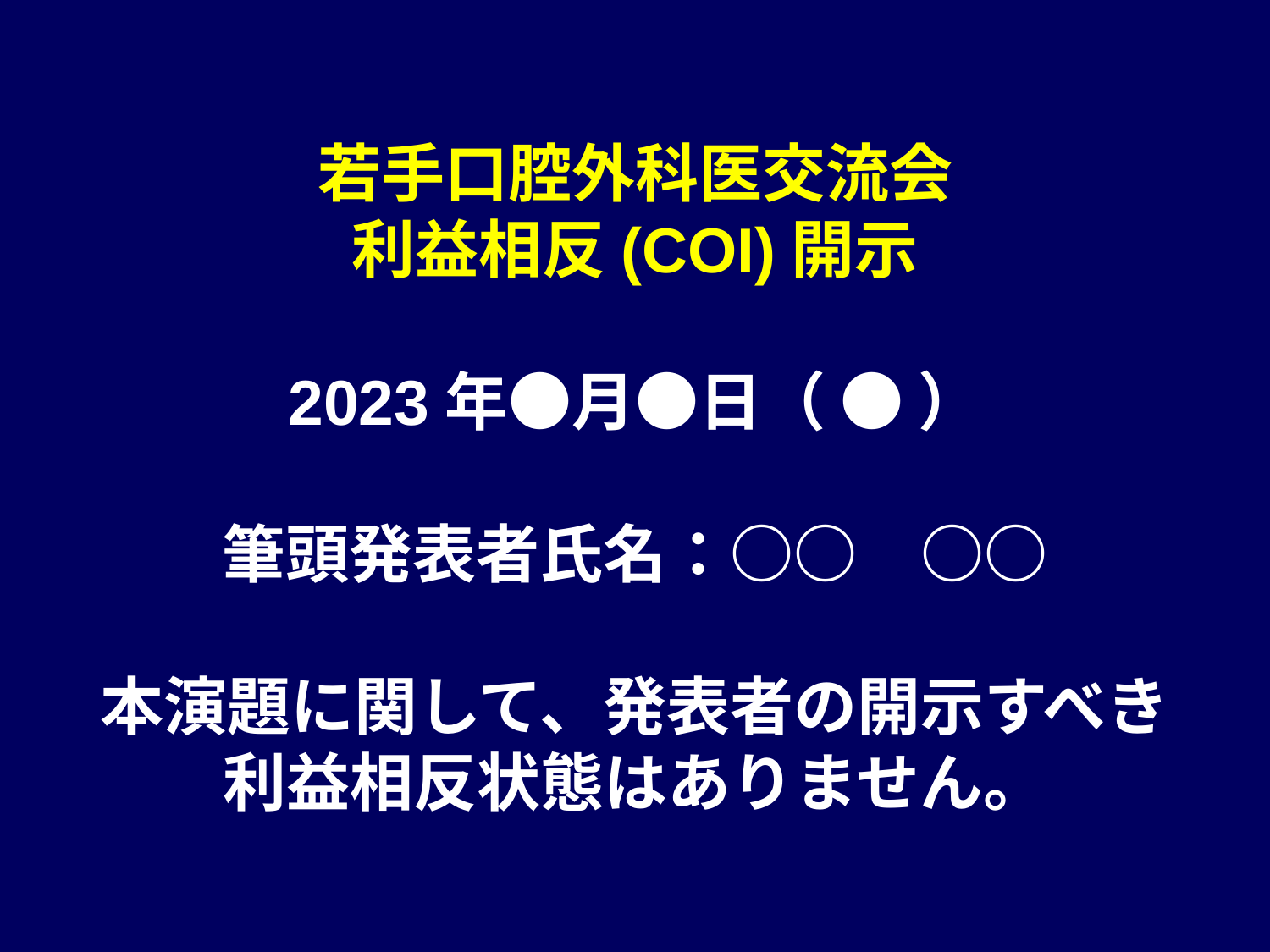

# 若手口腔外科医交流会 利益相反(COI)開示 2023年●月●日（ ● ） 筆頭発表者氏名：○○　○○ 本演題に関して、発表者の開示すべき 利益相反状態はありません。